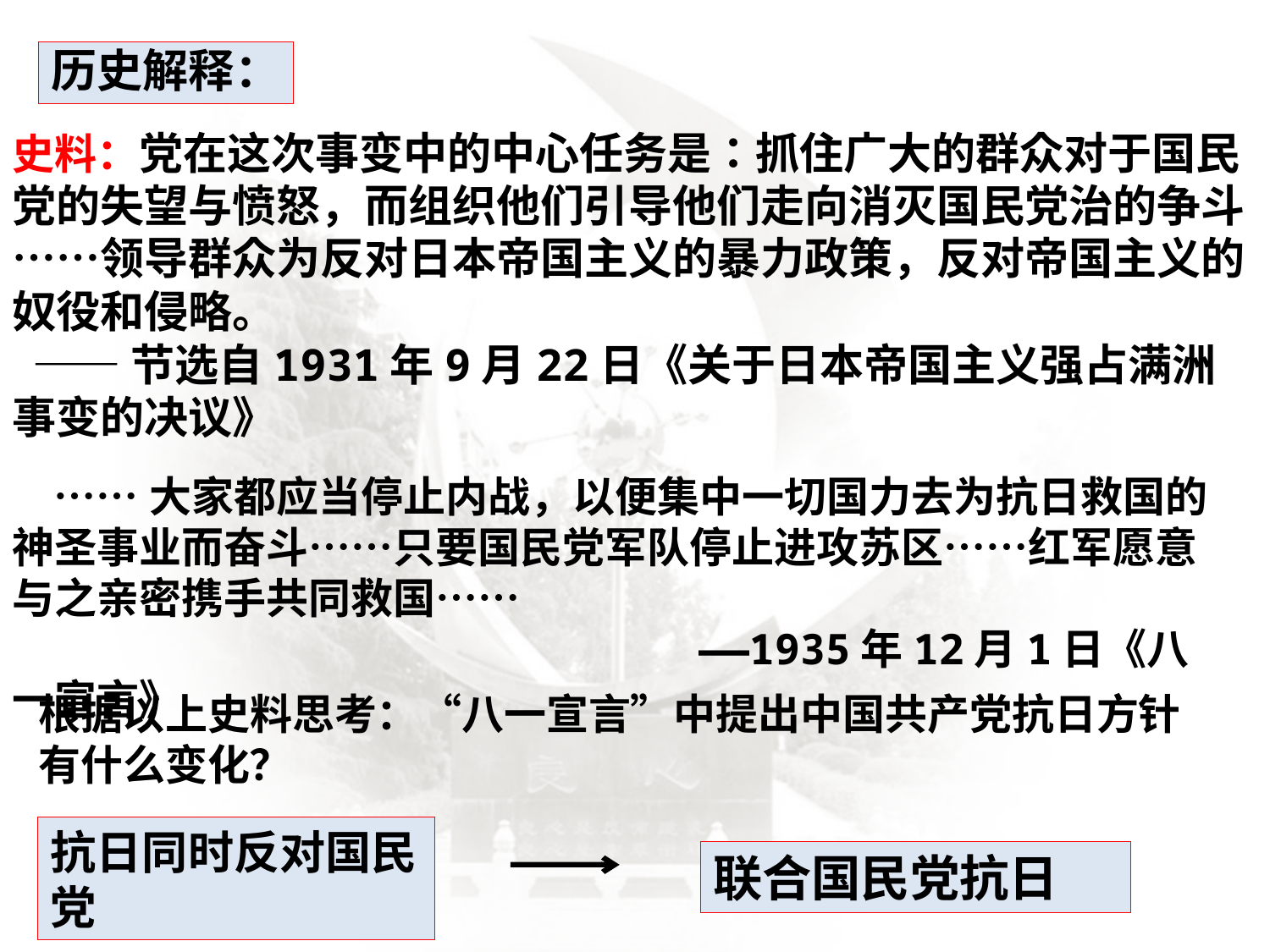

历史解释：
史料：党在这次事变中的中心任务是：抓住广大的群众对于国民党的失望与愤怒，而组织他们引导他们走向消灭国民党治的争斗……领导群众为反对日本帝国主义的暴力政策，反对帝国主义的奴役和侵略。
  ——节选自1931年9月22日《关于日本帝国主义强占满洲事变的决议》
     ……大家都应当停止内战，以便集中一切国力去为抗日救国的神圣事业而奋斗……只要国民党军队停止进攻苏区……红军愿意与之亲密携手共同救国……
                           ——1935年12月1日《八一宣言》
根据以上史料思考：“八一宣言”中提出中国共产党抗日方针有什么变化？
抗日同时反对国民党
联合国民党抗日